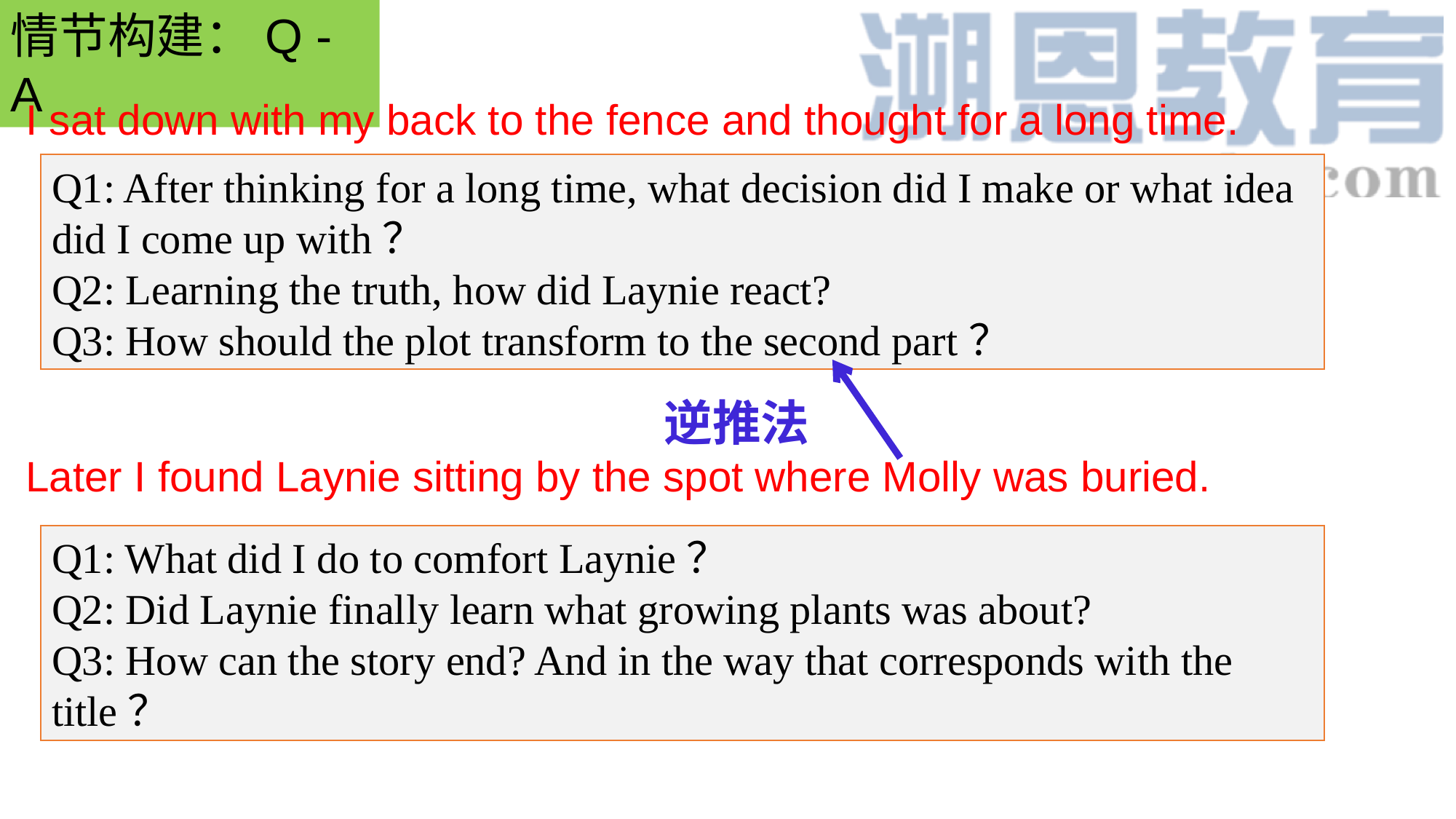

情节构建：Q - A
I sat down with my back to the fence and thought for a long time.

Later I found Laynie sitting by the spot where Molly was buried.
Q1: After thinking for a long time, what decision did I make or what idea did I come up with？
Q2: Learning the truth, how did Laynie react?
Q3: How should the plot transform to the second part？
逆推法
Q1: What did I do to comfort Laynie？
Q2: Did Laynie finally learn what growing plants was about?
Q3: How can the story end? And in the way that corresponds with the title？